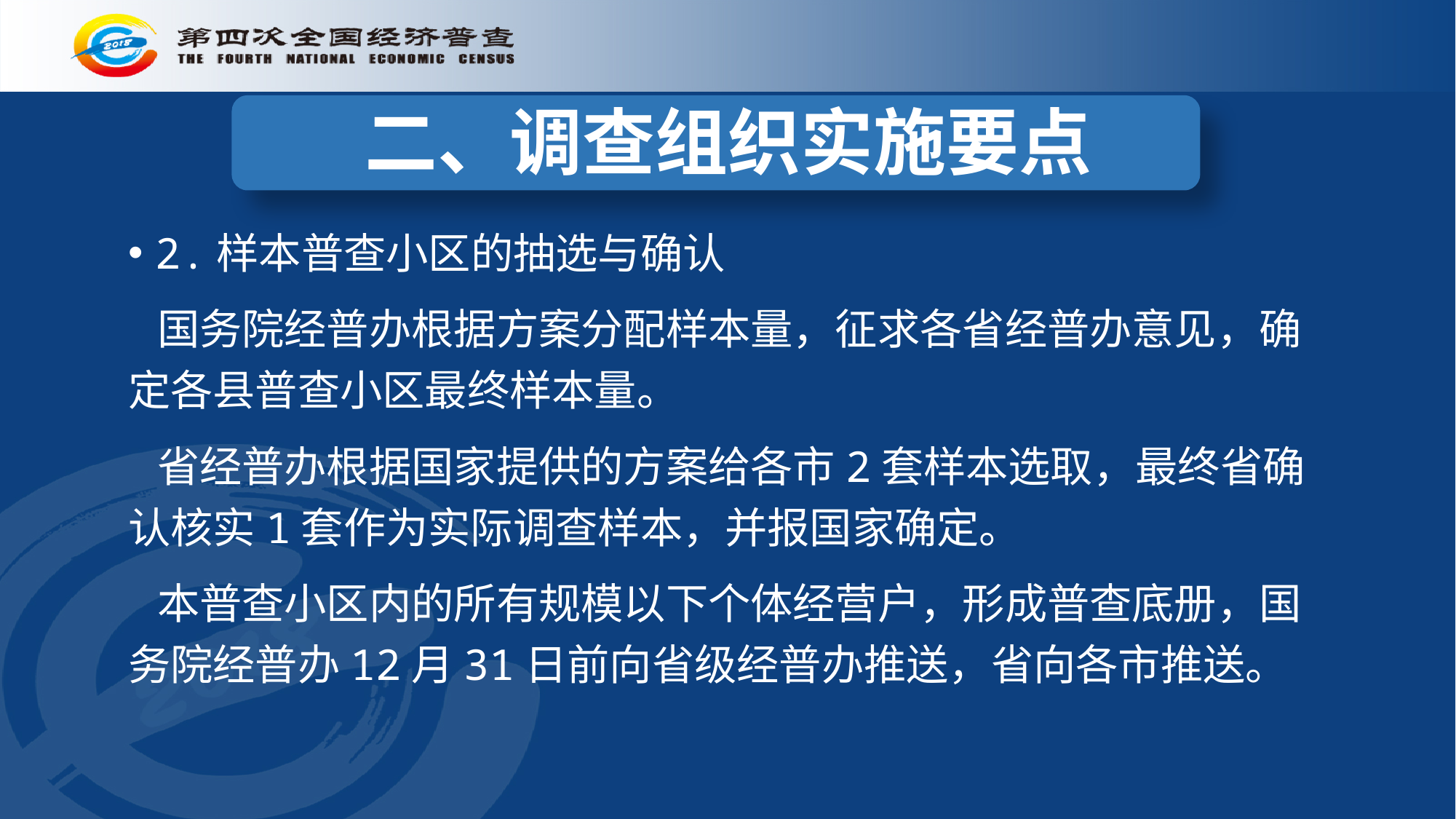

二、调查组织实施要点
2.样本普查小区的抽选与确认
  国务院经普办根据方案分配样本量，征求各省经普办意见，确定各县普查小区最终样本量。
  省经普办根据国家提供的方案给各市2套样本选取，最终省确认核实1套作为实际调查样本，并报国家确定。
  本普查小区内的所有规模以下个体经营户，形成普查底册，国务院经普办12月31日前向省级经普办推送，省向各市推送。